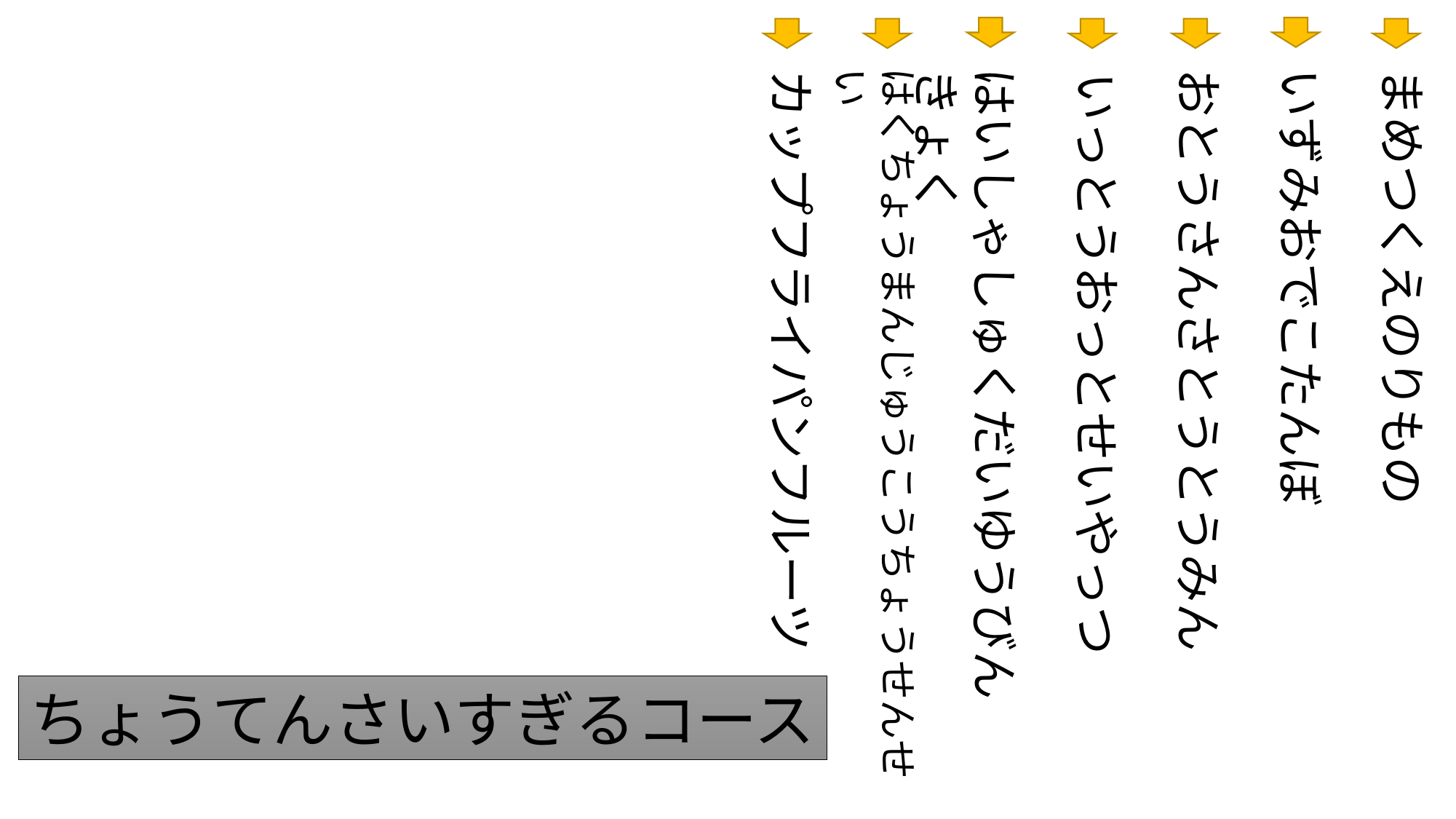

はくちょうまんじゅうこうちょうせんせい
はいしゃしゅくだいゆうびんきょく
まめつくえのりもの
おとうさんさとうとうみん
いずみおでこたんぼ
カップフライパンフルーツ
いっとうおっとせいやっつ
ちょうてんさいすぎるコース